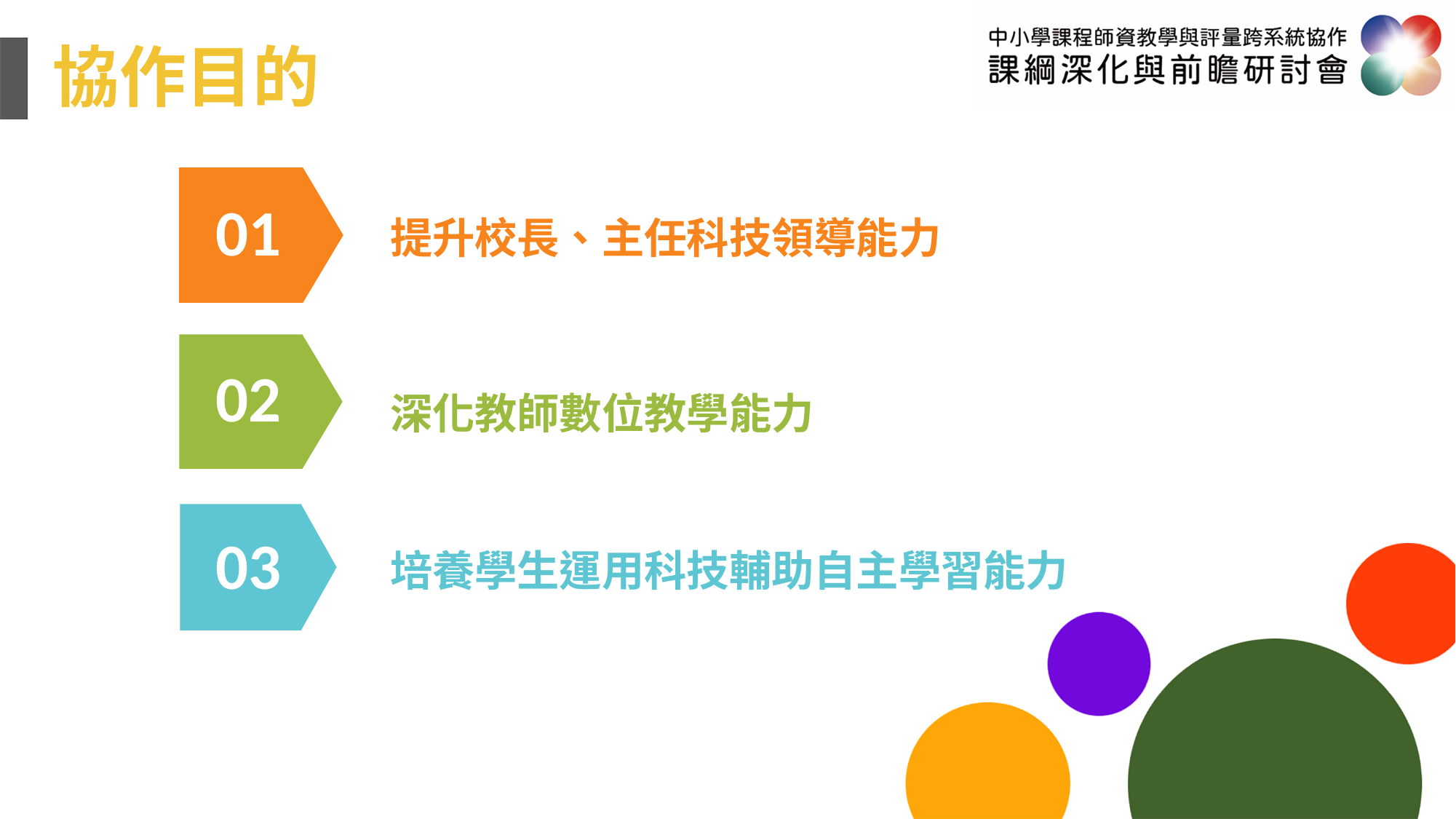

# 協作目的

01
提升校長、主任科技領導能力

02
深化教師數位教學能力

03
培養學生運用科技輔助自主學習能力